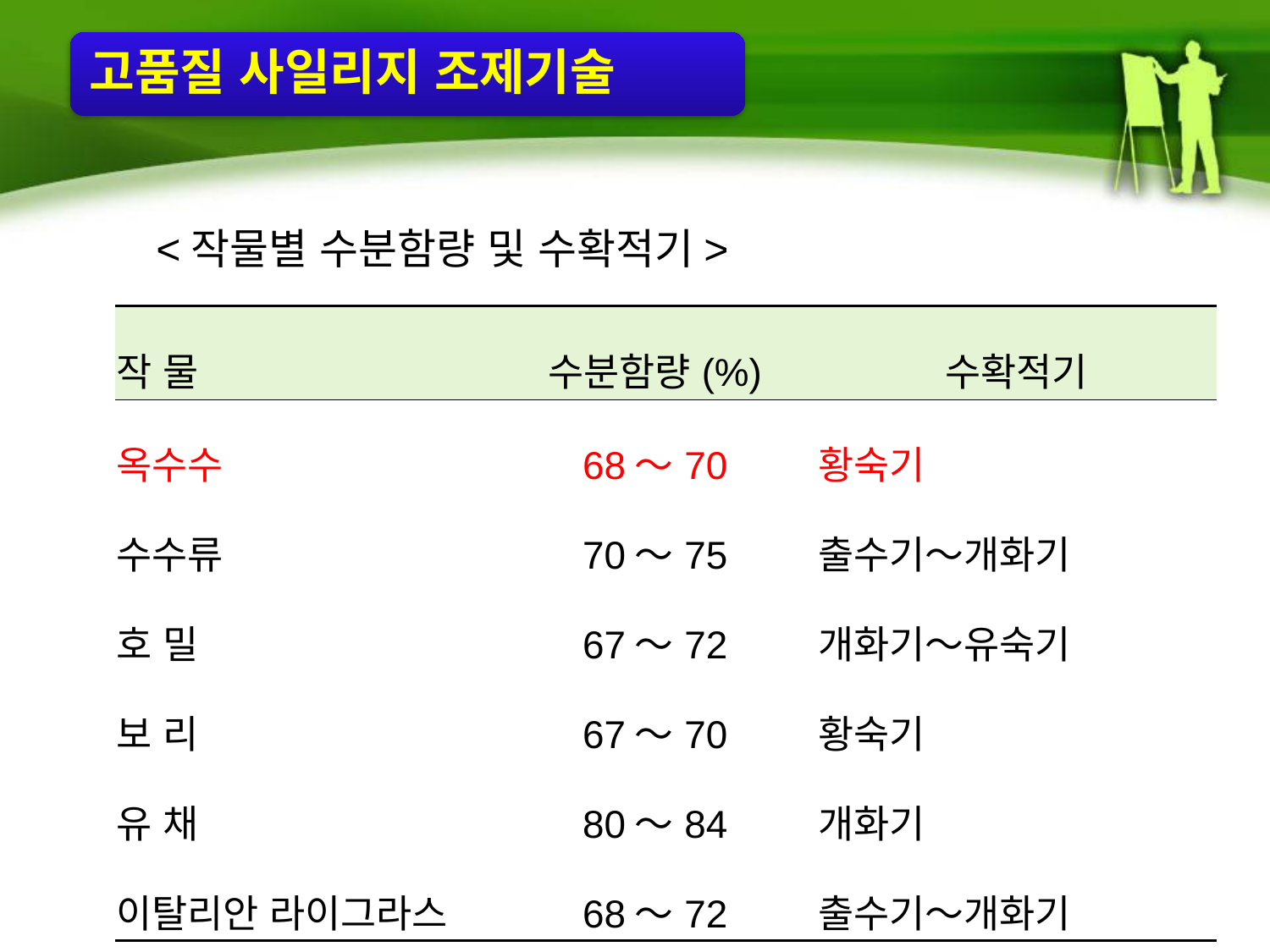

고품질 사일리지 조제기술
<작물별 수분함량 및 수확적기>
| 작 물 | 수분함량(%) | 수확적기 |
| --- | --- | --- |
| 옥수수 수수류 호 밀 보 리 유 채 이탈리안 라이그라스 | 68～70 70～75 67～72 67～70 80～84 68～72 | 황숙기 출수기～개화기 개화기～유숙기 황숙기 개화기 출수기～개화기 |